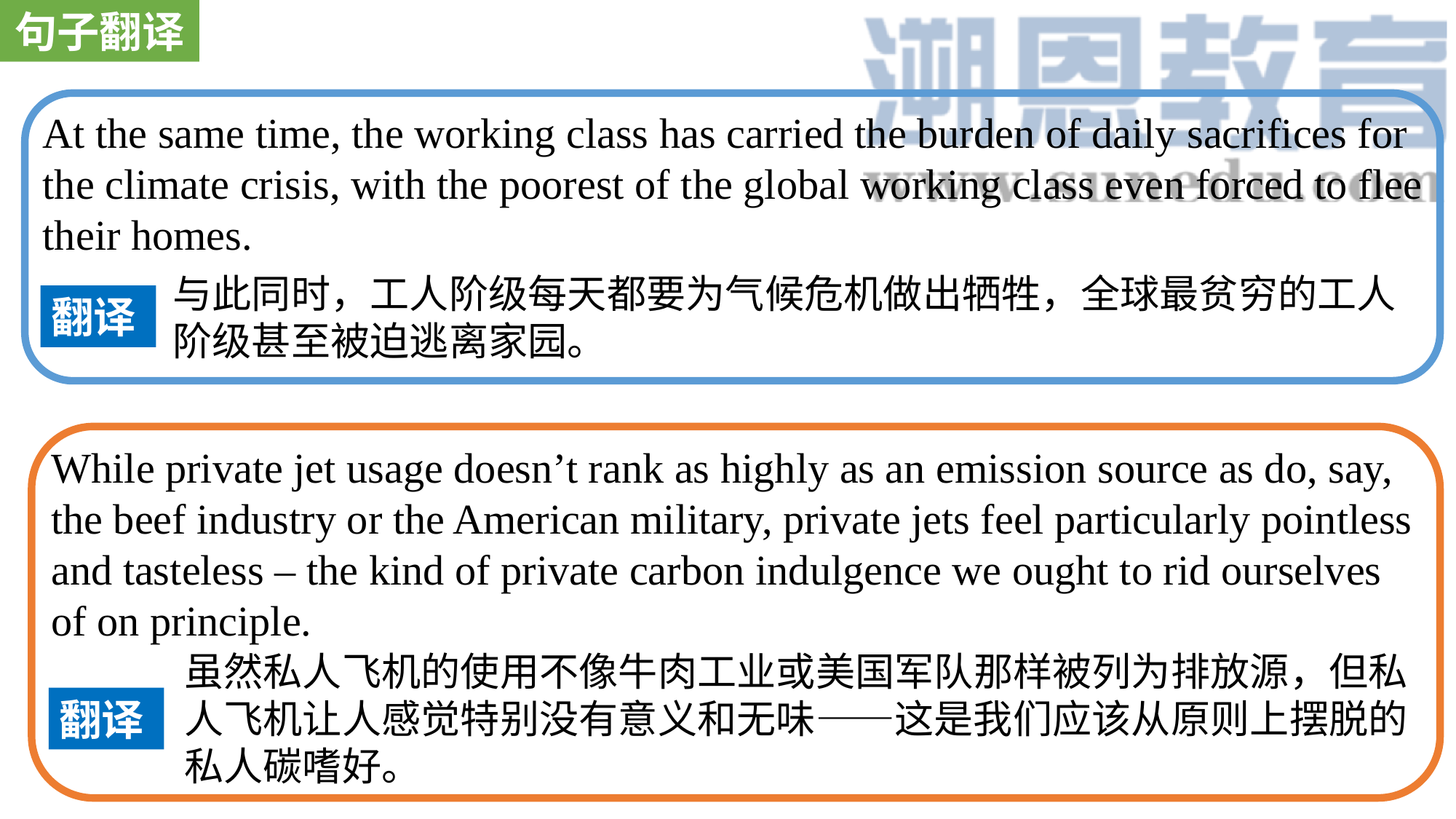

句子翻译

At the same time, the working class has carried the burden of daily sacrifices for the climate crisis, with the poorest of the global working class even forced to flee their homes.
与此同时，工人阶级每天都要为气候危机做出牺牲，全球最贫穷的工人阶级甚至被迫逃离家园。
翻译

While private jet usage doesn’t rank as highly as an emission source as do, say, the beef industry or the American military, private jets feel particularly pointless and tasteless – the kind of private carbon indulgence we ought to rid ourselves of on principle.
虽然私人飞机的使用不像牛肉工业或美国军队那样被列为排放源，但私人飞机让人感觉特别没有意义和无味——这是我们应该从原则上摆脱的私人碳嗜好。
翻译